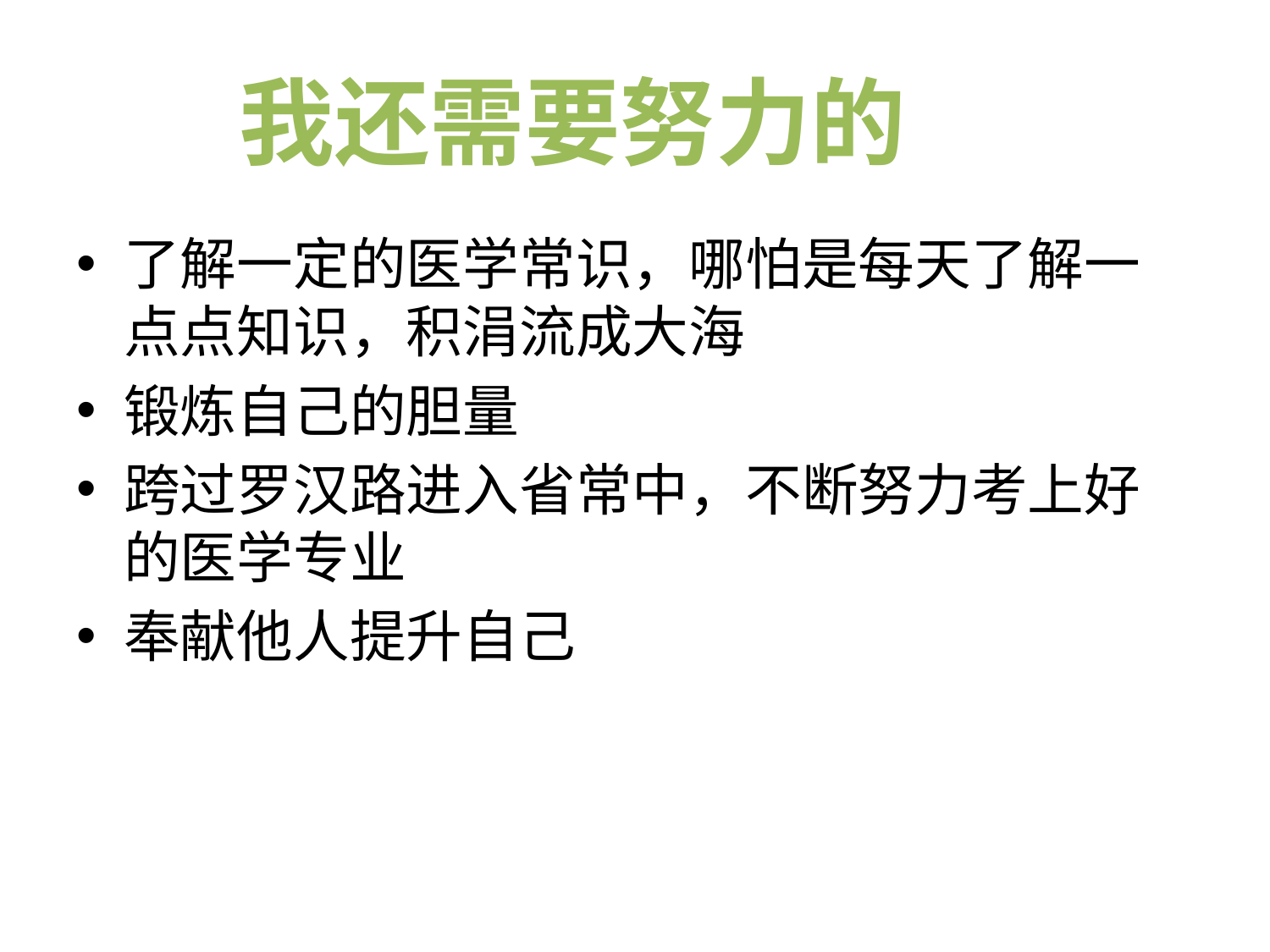

我还需要努力的
了解一定的医学常识，哪怕是每天了解一点点知识，积涓流成大海
锻炼自己的胆量
跨过罗汉路进入省常中，不断努力考上好的医学专业
奉献他人提升自己